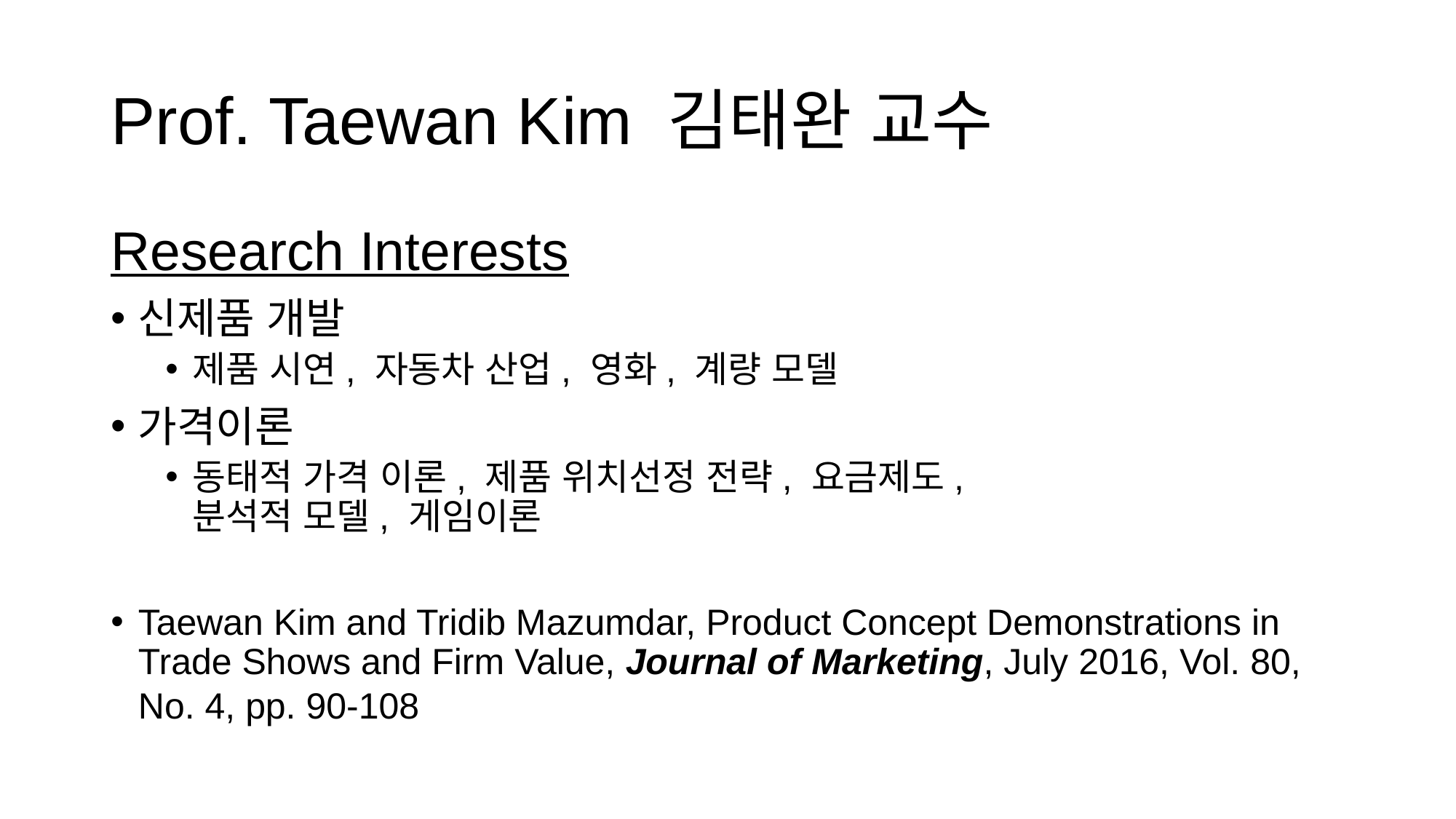

# Prof. Taewan Kim 김태완 교수
Research Interests
신제품 개발
제품 시연, 자동차 산업, 영화, 계량 모델
가격이론
동태적 가격 이론, 제품 위치선정 전략, 요금제도,
분석적 모델, 게임이론

Taewan Kim and Tridib Mazumdar, Product Concept Demonstrations in Trade Shows and Firm Value, Journal of Marketing, July 2016, Vol. 80, No. 4, pp. 90-108